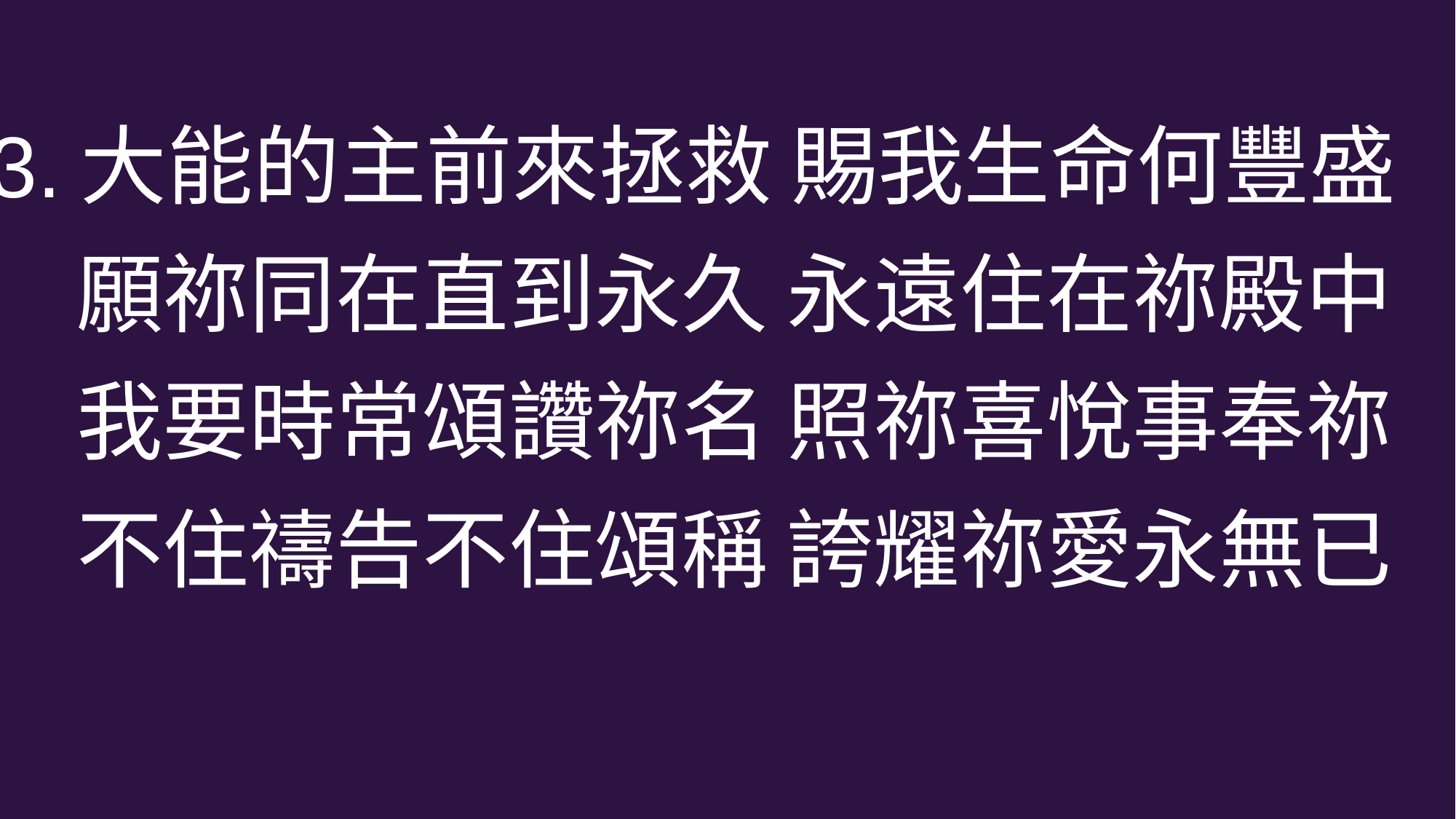

3.大能的主前來拯救 賜我生命何豐盛
   願祢同在直到永久 永遠住在祢殿中
   我要時常頌讚祢名 照祢喜悅事奉祢
   不住禱告不住頌稱 誇耀祢愛永無已